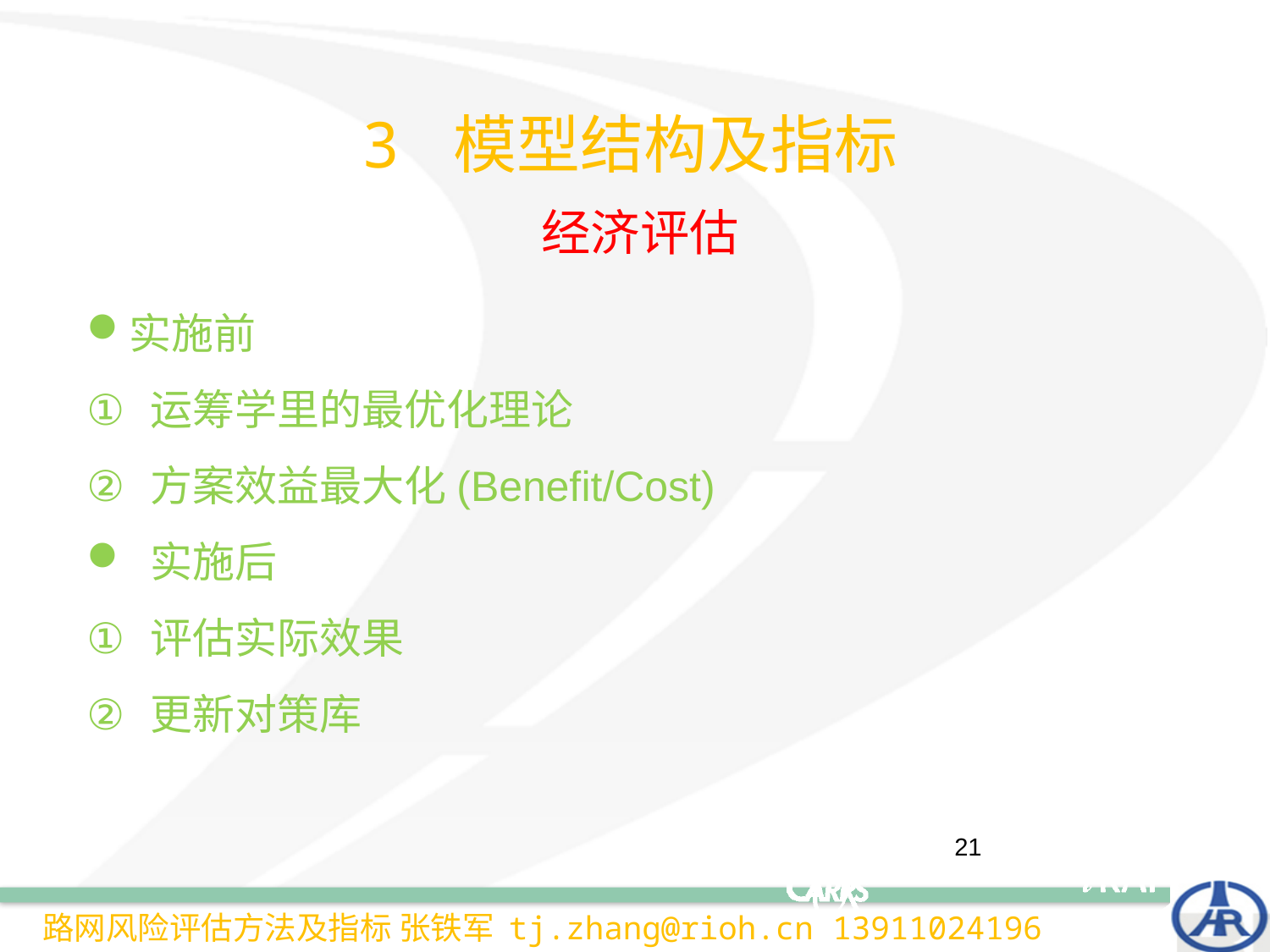

# 3 模型结构及指标
经济评估
实施前
运筹学里的最优化理论
方案效益最大化(Benefit/Cost)
实施后
评估实际效果
更新对策库

21